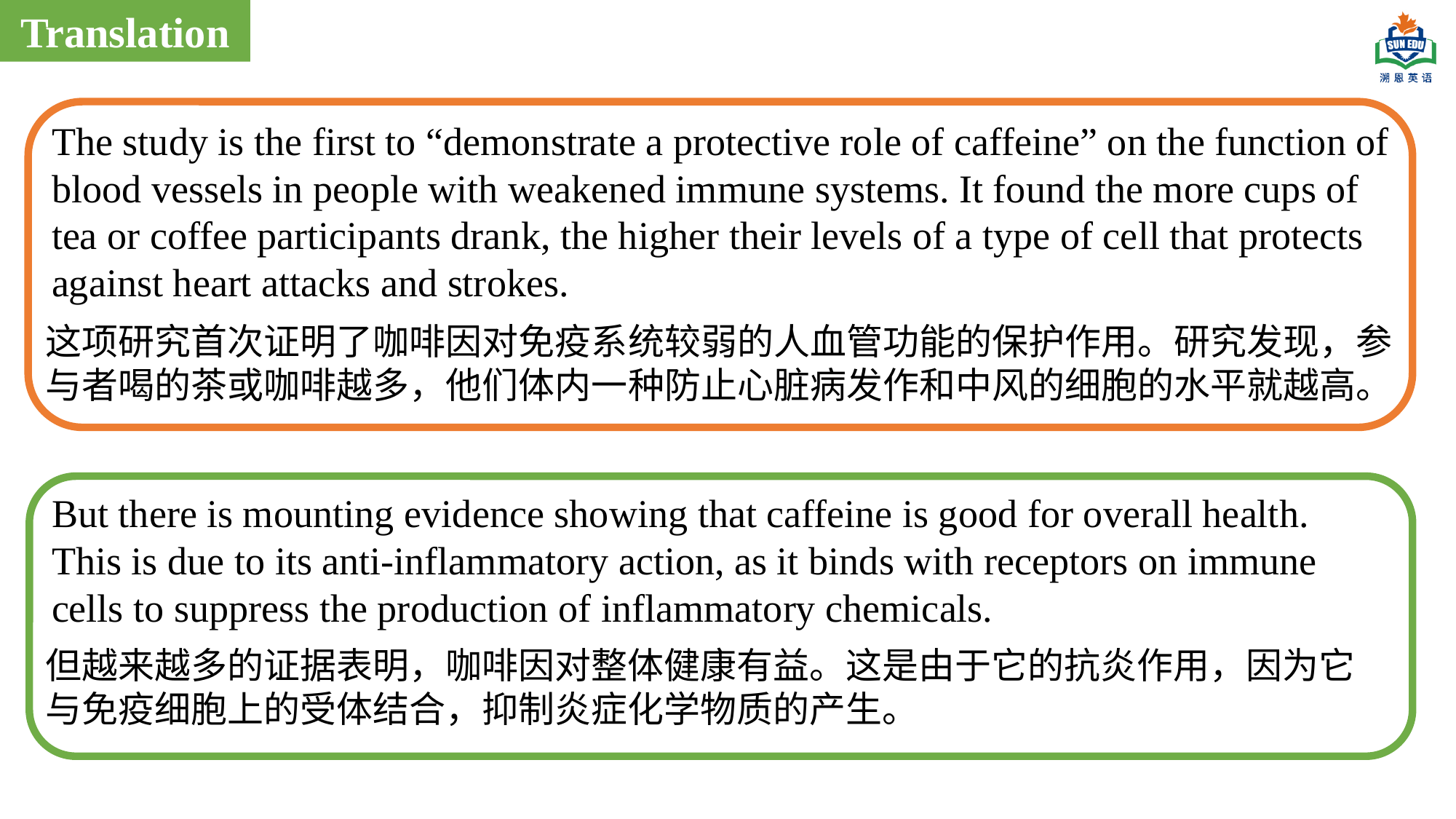

Translation

The study is the first to “demonstrate a protective role of caffeine” on the function of blood vessels in people with weakened immune systems. It found the more cups of tea or coffee participants drank, the higher their levels of a type of cell that protects against heart attacks and strokes.
这项研究首次证明了咖啡因对免疫系统较弱的人血管功能的保护作用。研究发现，参与者喝的茶或咖啡越多，他们体内一种防止心脏病发作和中风的细胞的水平就越高。

But there is mounting evidence showing that caffeine is good for overall health. This is due to its anti-inflammatory action, as it binds with receptors on immune cells to suppress the production of inflammatory chemicals.
但越来越多的证据表明，咖啡因对整体健康有益。这是由于它的抗炎作用，因为它与免疫细胞上的受体结合，抑制炎症化学物质的产生。